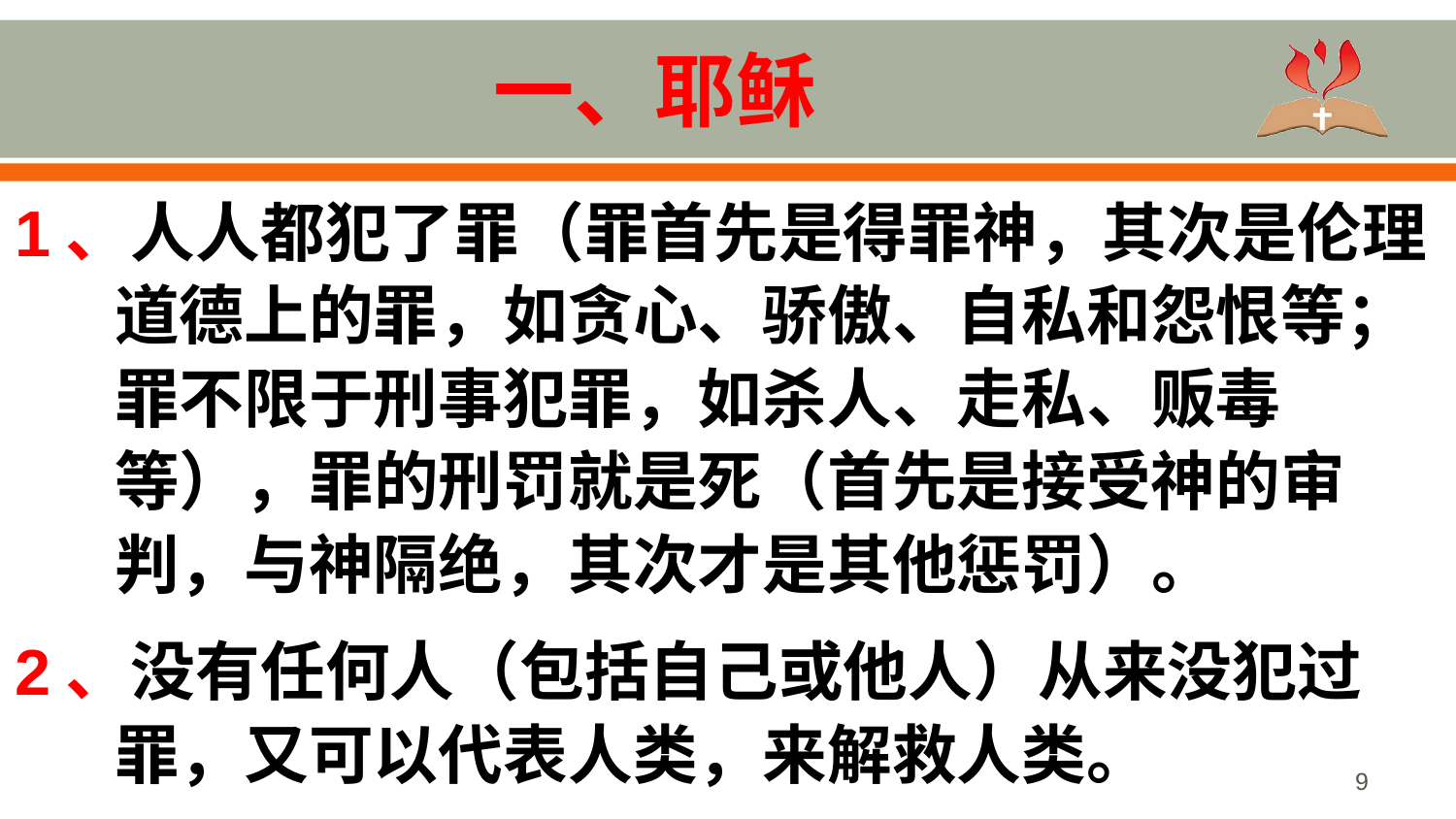

# 一、耶稣
1、人人都犯了罪（罪首先是得罪神，其次是伦理道德上的罪，如贪心、骄傲、自私和怨恨等；罪不限于刑事犯罪，如杀人、走私、贩毒等），罪的刑罚就是死（首先是接受神的审判，与神隔绝，其次才是其他惩罚）。
2、没有任何人（包括自己或他人）从来没犯过罪，又可以代表人类，来解救人类。

9